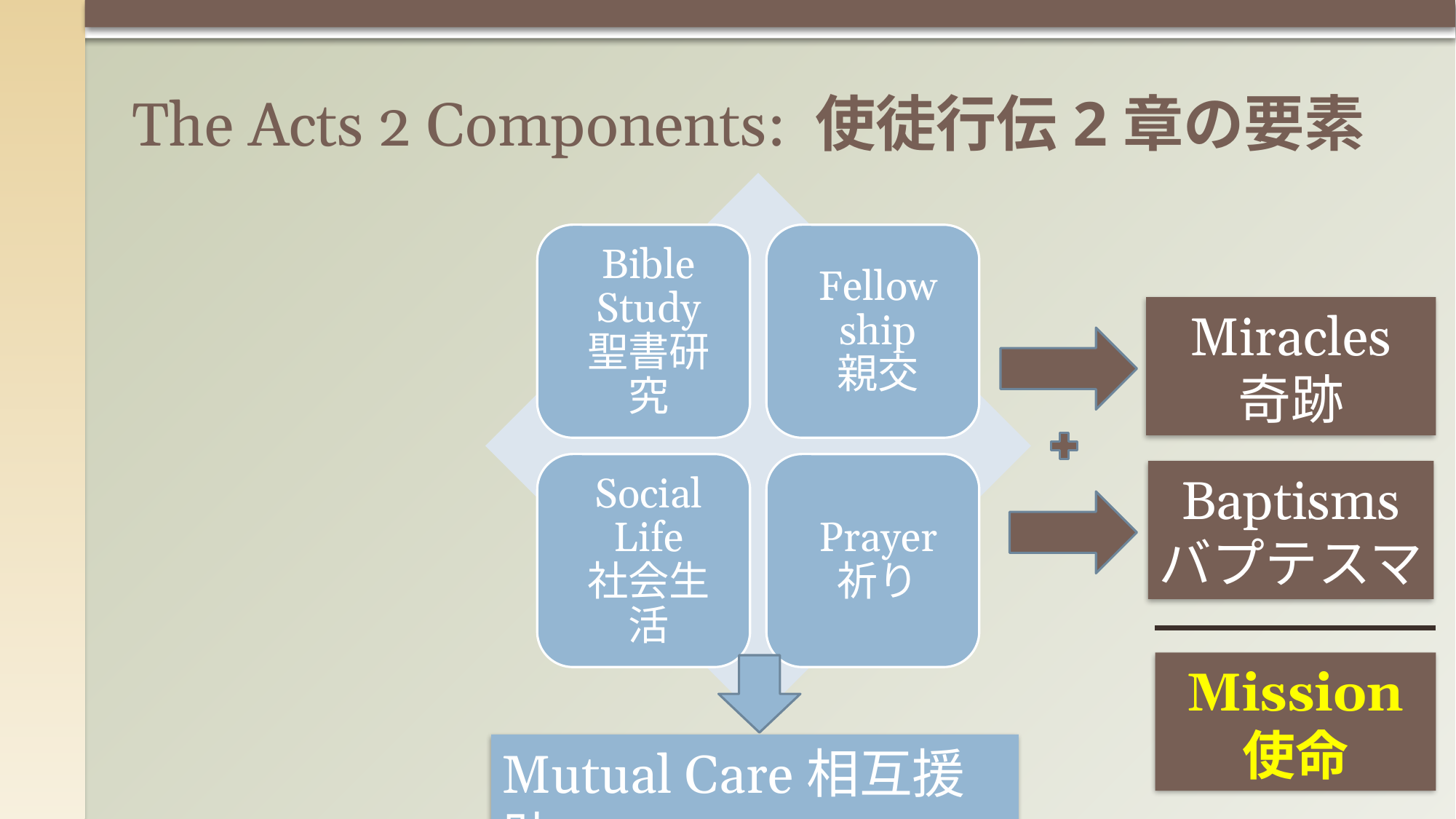

# The Acts 2 Components: 使徒行伝2章の要素
Bible Study
聖書研究
Fellow ship
親交
Social Life
社会生活
Prayer
祈り
Miracles
奇跡

Baptisms
バプテスマ

Mission
使命

Mutual Care相互援助